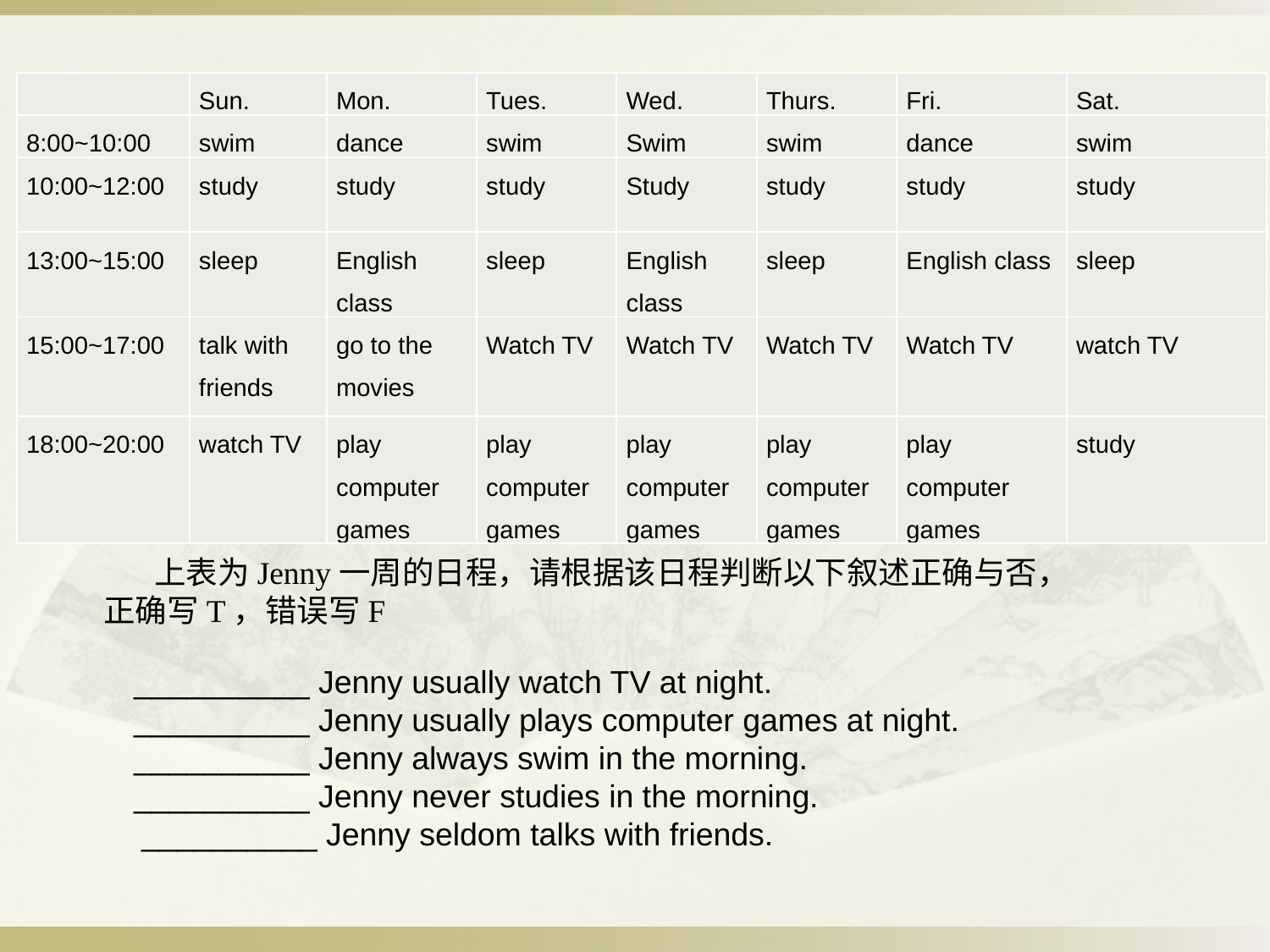

#
|  | Sun. | Mon. | Tues. | Wed. | Thurs. | Fri. | Sat. |
| --- | --- | --- | --- | --- | --- | --- | --- |
| 8:00~10:00 | swim | dance | swim | Swim | swim | dance | swim |
| 10:00~12:00 | study | study | study | Study | study | study | study |
| 13:00~15:00 | sleep | English class | sleep | English class | sleep | English class | sleep |
| 15:00~17:00 | talk with friends | go to the movies | Watch TV | Watch TV | Watch TV | Watch TV | watch TV |
| 18:00~20:00 | watch TV | play computer games | play computer games | play computer games | play computer games | play computer games | study |
      上表为Jenny一周的日程，请根据该日程判断以下叙述正确与否，正确写T，错误写F
__________ Jenny usually watch TV at night.
__________ Jenny usually plays computer games at night.
__________ Jenny always swim in the morning.
__________ Jenny never studies in the morning.
        __________ Jenny seldom talks with friends.